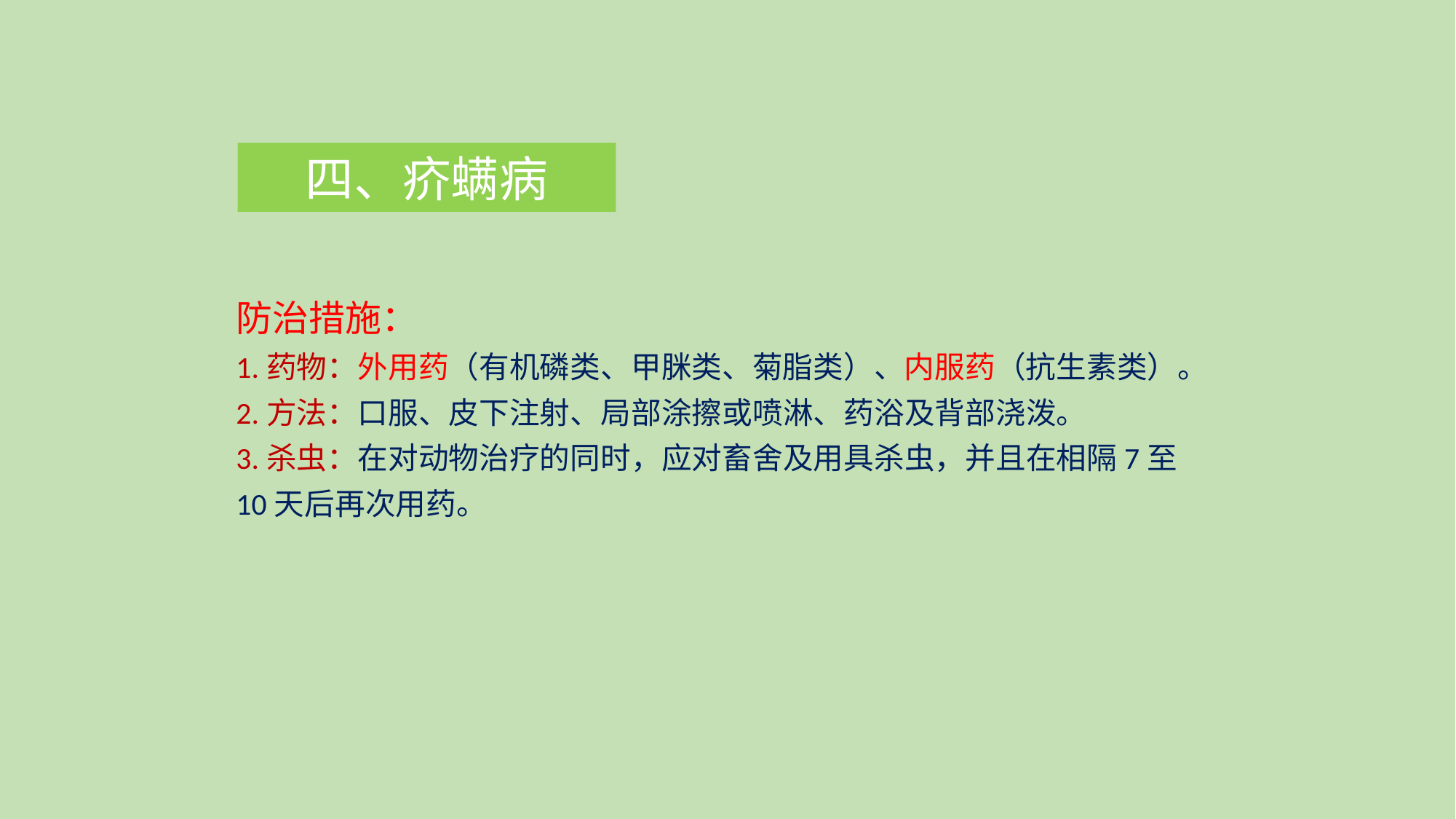

四、疥螨病
防治措施：
1.药物：外用药（有机磷类、甲脒类、菊脂类）、内服药（抗生素类）。
2.方法：口服、皮下注射、局部涂擦或喷淋、药浴及背部浇泼。
3.杀虫：在对动物治疗的同时，应对畜舍及用具杀虫，并且在相隔7至10天后再次用药。